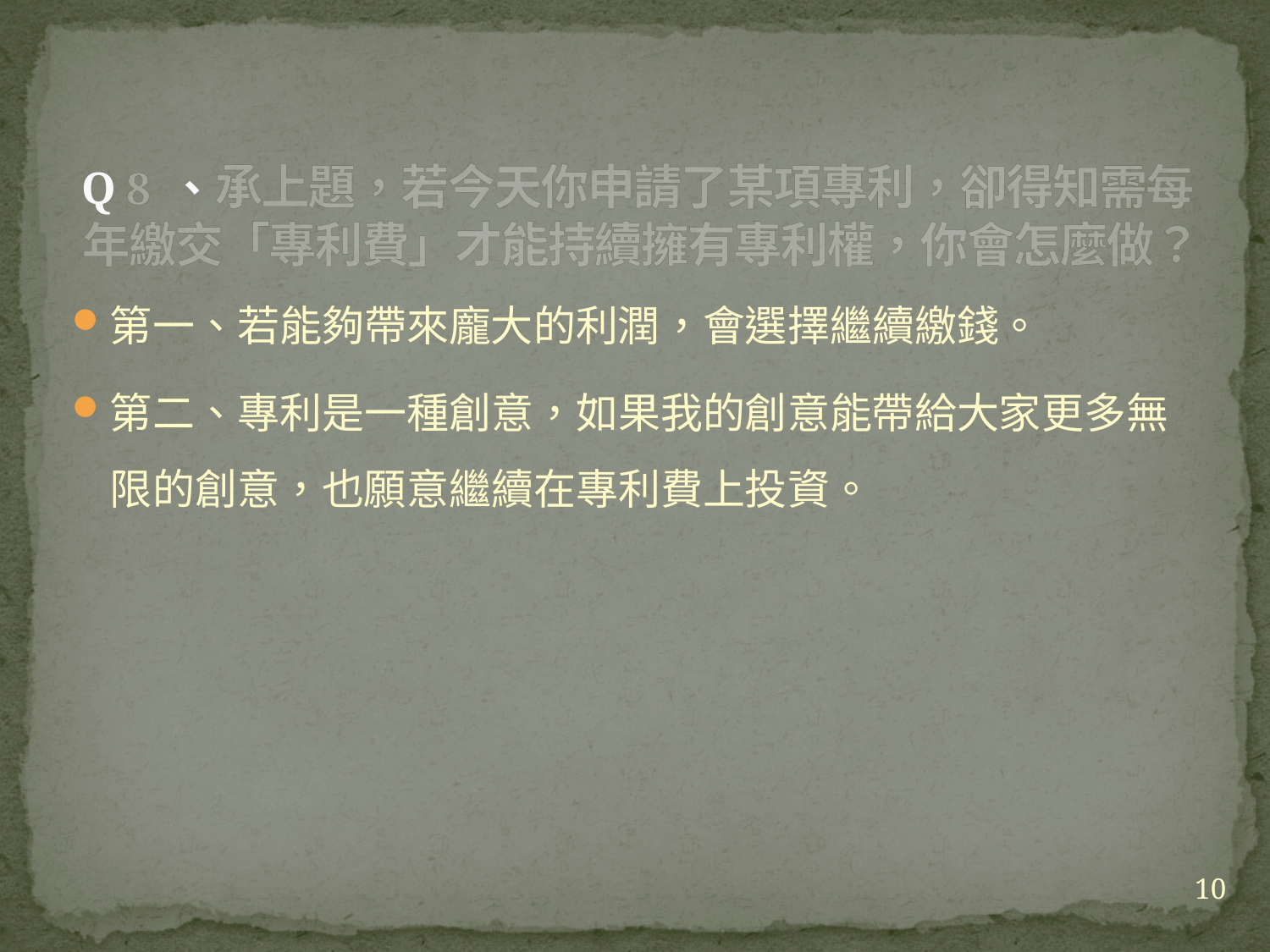

# Q 8 、承上題，若今天你申請了某項專利，卻得知需每年繳交「專利費」才能持續擁有專利權，你會怎麼做？
第一、若能夠帶來龐大的利潤，會選擇繼續繳錢。
第二、專利是一種創意，如果我的創意能帶給大家更多無限的創意，也願意繼續在專利費上投資。

10